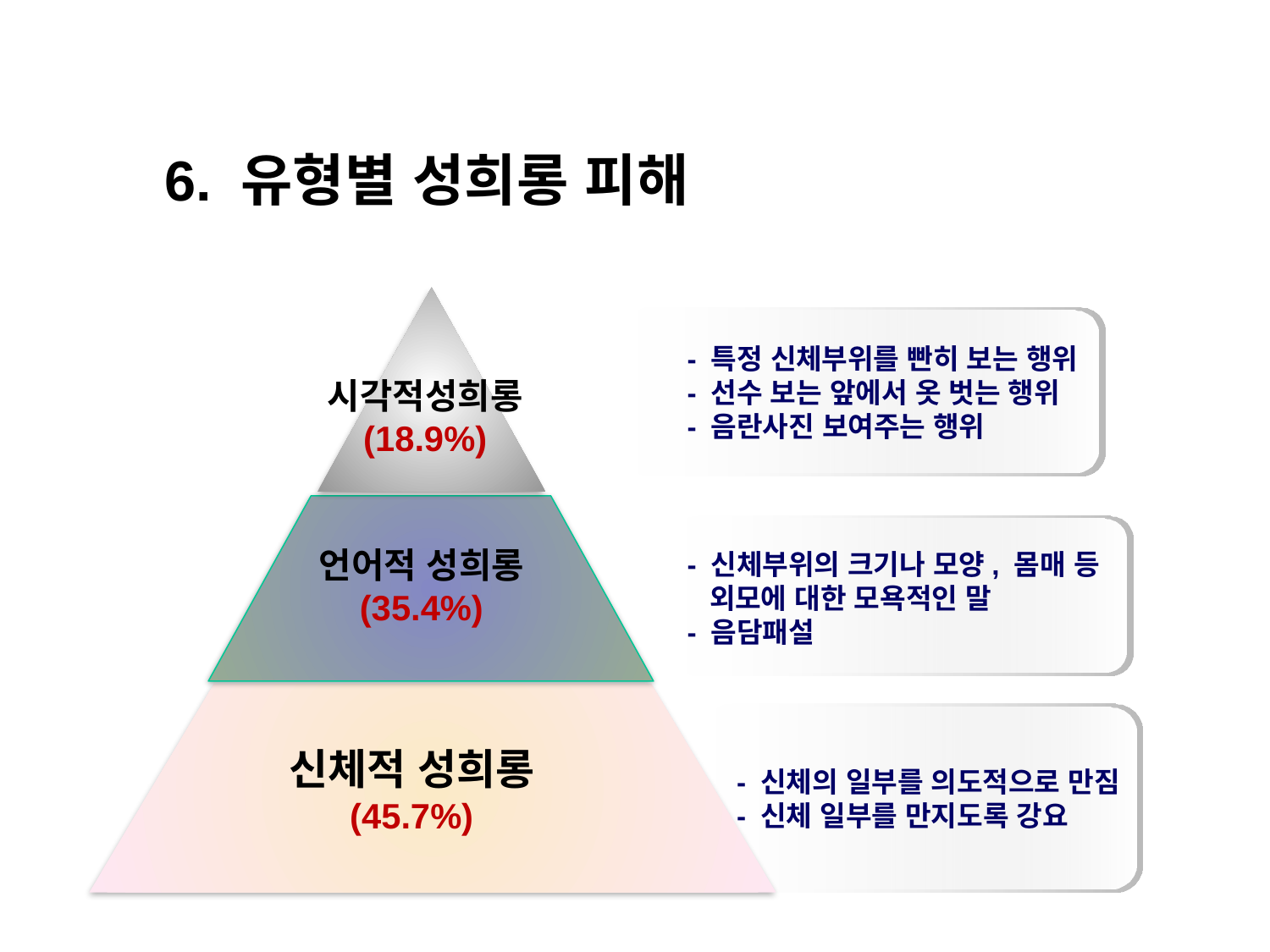

6. 유형별 성희롱 피해

- 특정 신체부위를 빤히 보는 행위
- 선수 보는 앞에서 옷 벗는 행위
- 음란사진 보여주는 행위
시각적성희롱
(18.9%)

- 신체부위의 크기나 모양, 몸매 등
  외모에 대한 모욕적인 말
- 음담패설
언어적 성희롱
(35.4%)

- 신체의 일부를 의도적으로 만짐
- 신체 일부를 만지도록 강요
신체적 성희롱
(45.7%)